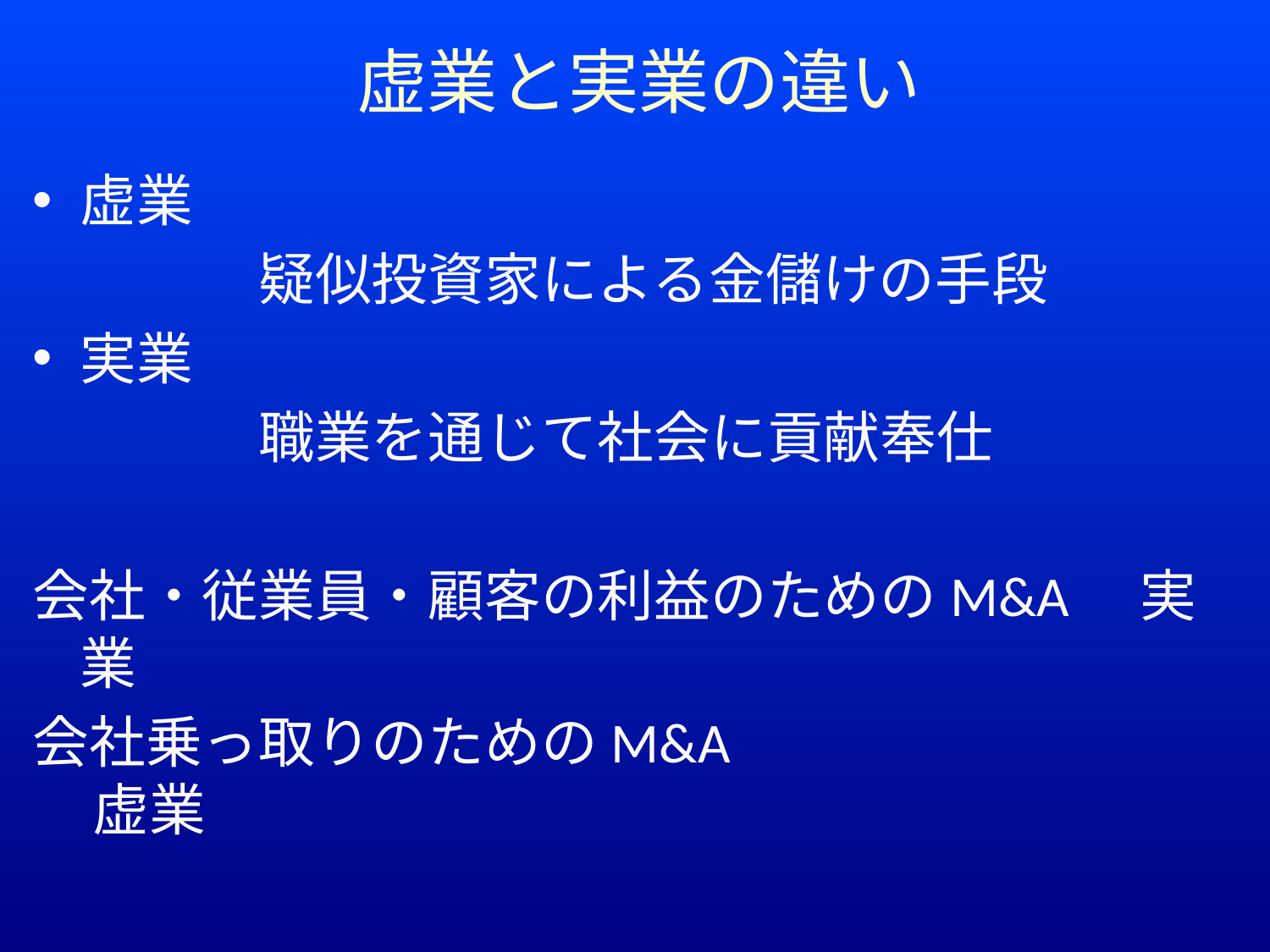

# 虚業と実業の違い
虚業
　　　　疑似投資家による金儲けの手段
実業
　　　　職業を通じて社会に貢献奉仕

会社・従業員・顧客の利益のためのM&A　実業
会社乗っ取りのためのM&A　　　　　　　　   虚業